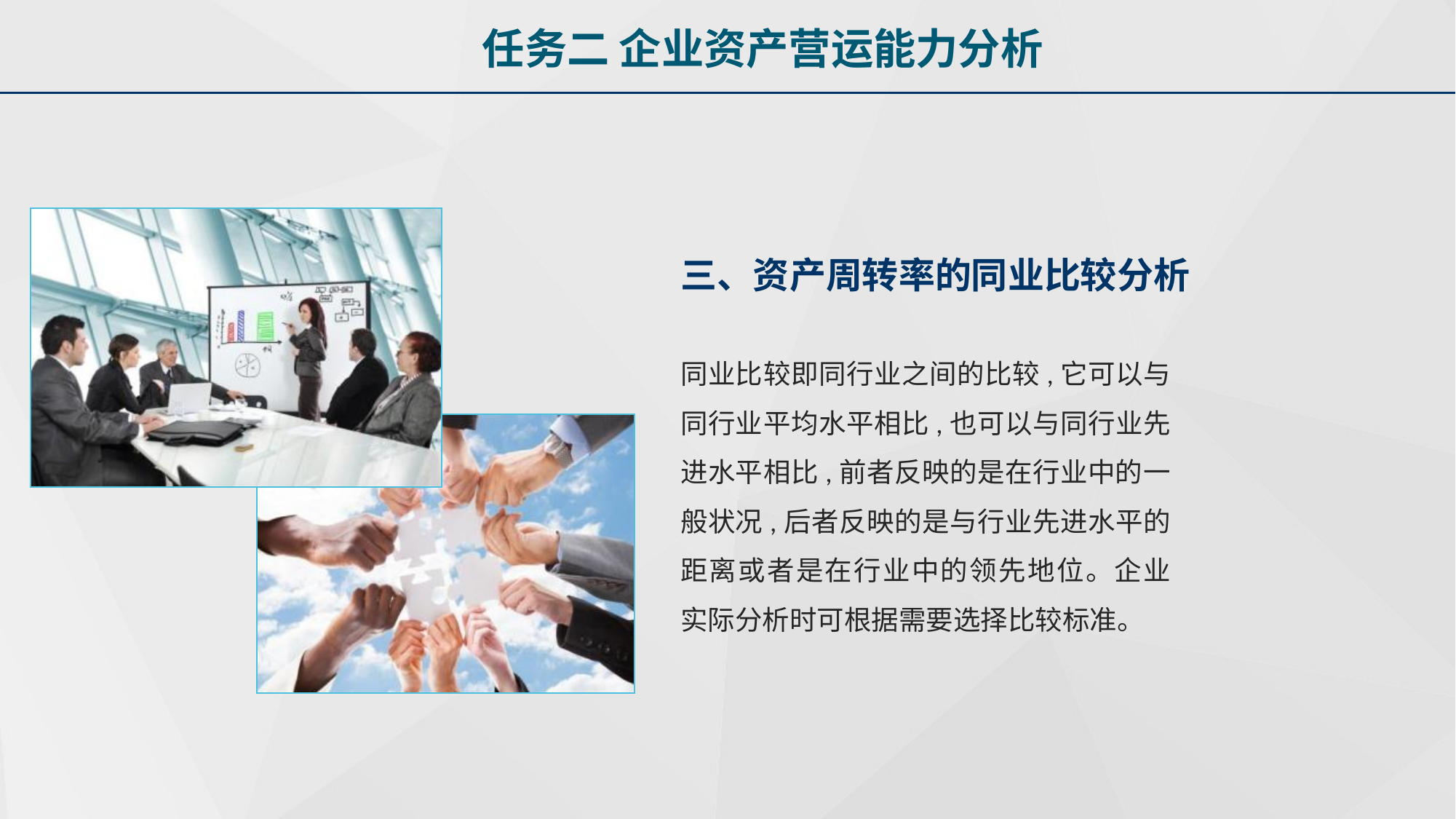

任务二 企业资产营运能力分析

三、资产周转率的同业比较分析

同业比较即同行业之间的比较,它可以与同行业平均水平相比,也可以与同行业先进水平相比,前者反映的是在行业中的一般状况,后者反映的是与行业先进水平的距离或者是在行业中的领先地位。企业实际分析时可根据需要选择比较标准。